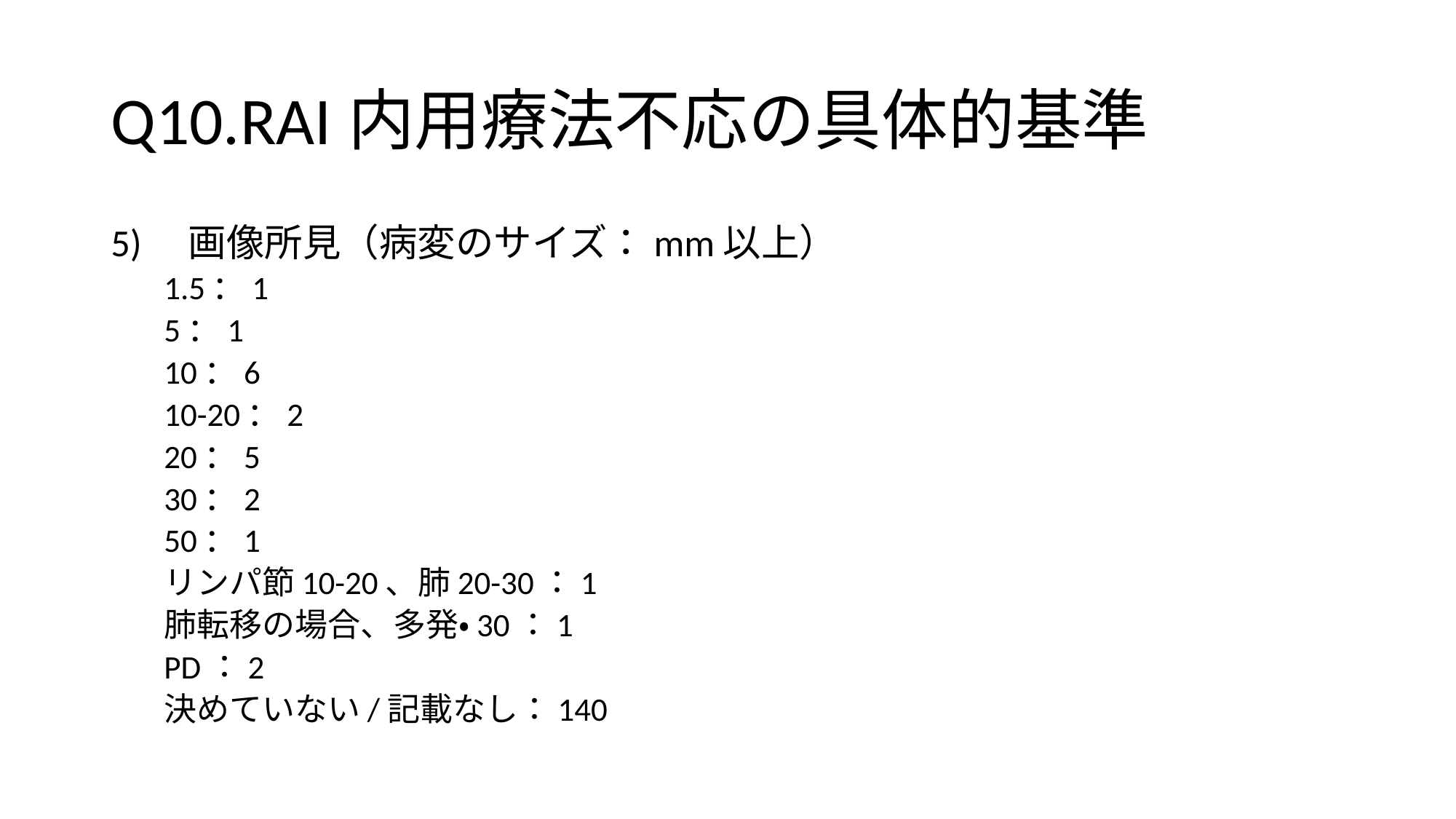

# Q10.RAI内用療法不応の具体的基準
5)　画像所見（病変のサイズ：mm以上）
1.5：1
5：1
10：6
10-20：2
20：5
30：2
50：1
リンパ節10-20、肺20-30：1
肺転移の場合、多発・30：1
PD：2
決めていない/記載なし：140